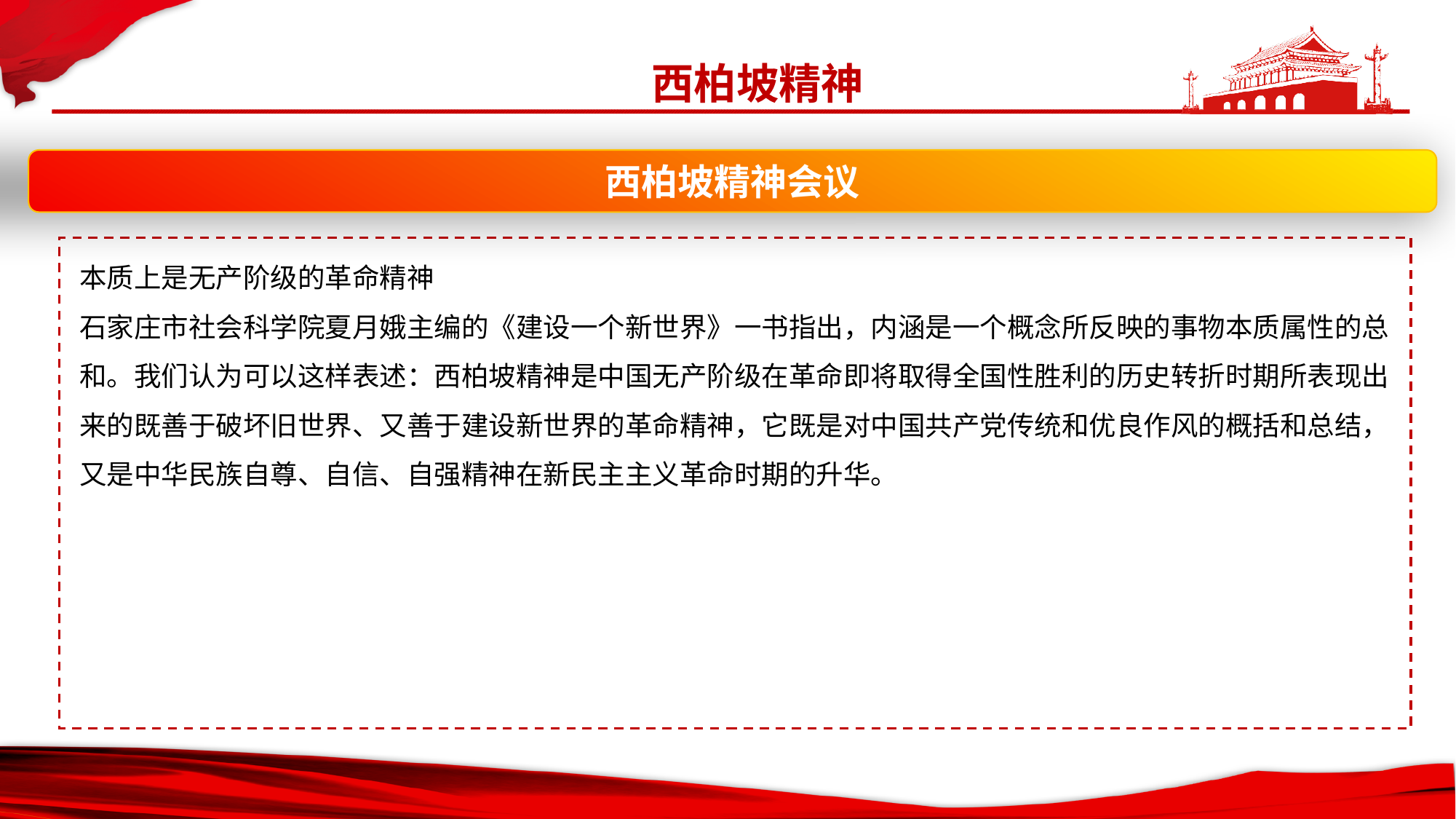

西柏坡精神
西柏坡精神会议

本质上是无产阶级的革命精神
石家庄市社会科学院夏月娥主编的《建设一个新世界》一书指出，内涵是一个概念所反映的事物本质属性的总和。我们认为可以这样表述：西柏坡精神是中国无产阶级在革命即将取得全国性胜利的历史转折时期所表现出来的既善于破坏旧世界、又善于建设新世界的革命精神，它既是对中国共产党传统和优良作风的概括和总结，又是中华民族自尊、自信、自强精神在新民主主义革命时期的升华。